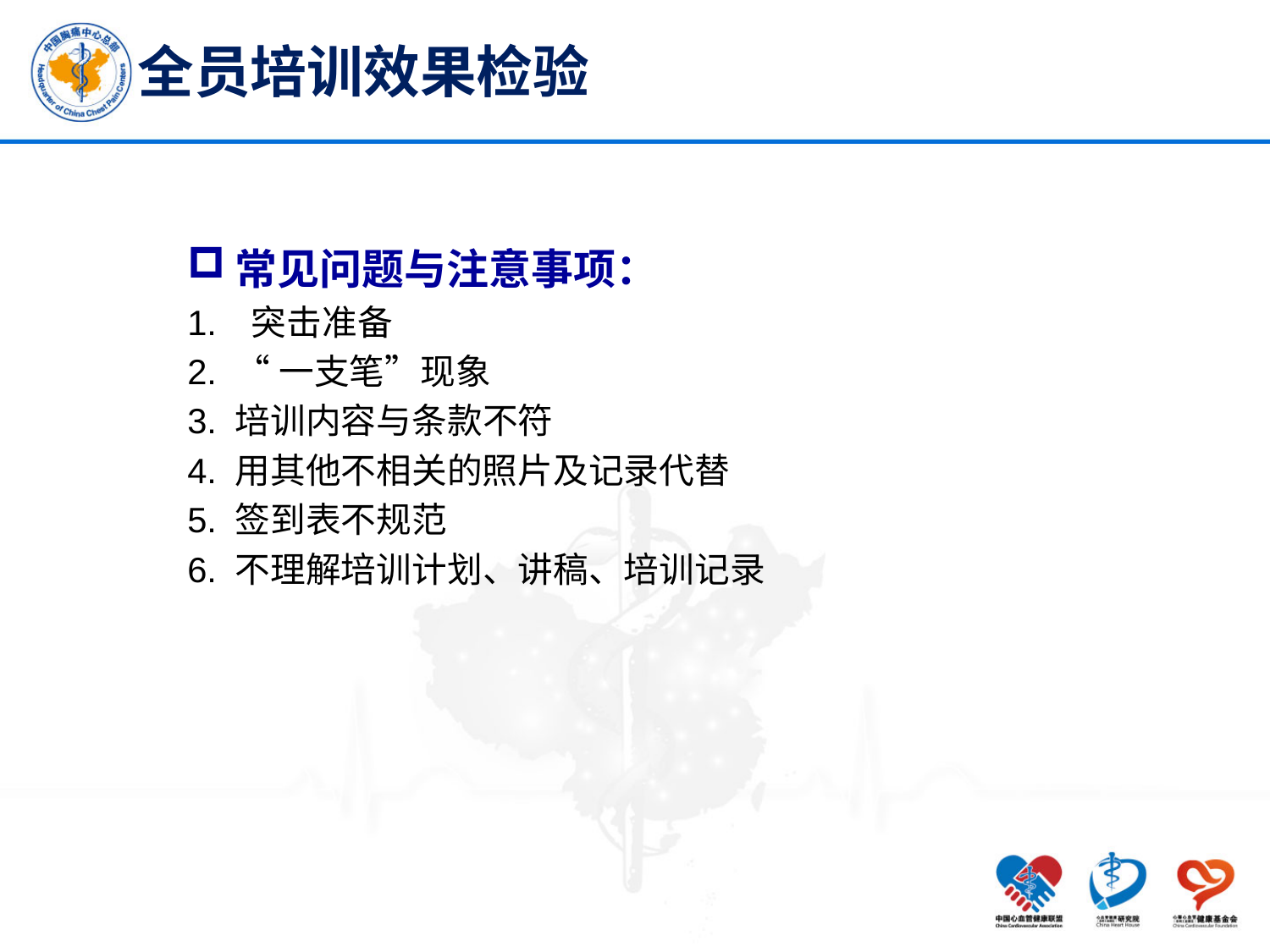

# 全员培训效果检验
常见问题与注意事项：
 突击准备
“一支笔”现象
培训内容与条款不符
用其他不相关的照片及记录代替
签到表不规范
不理解培训计划、讲稿、培训记录